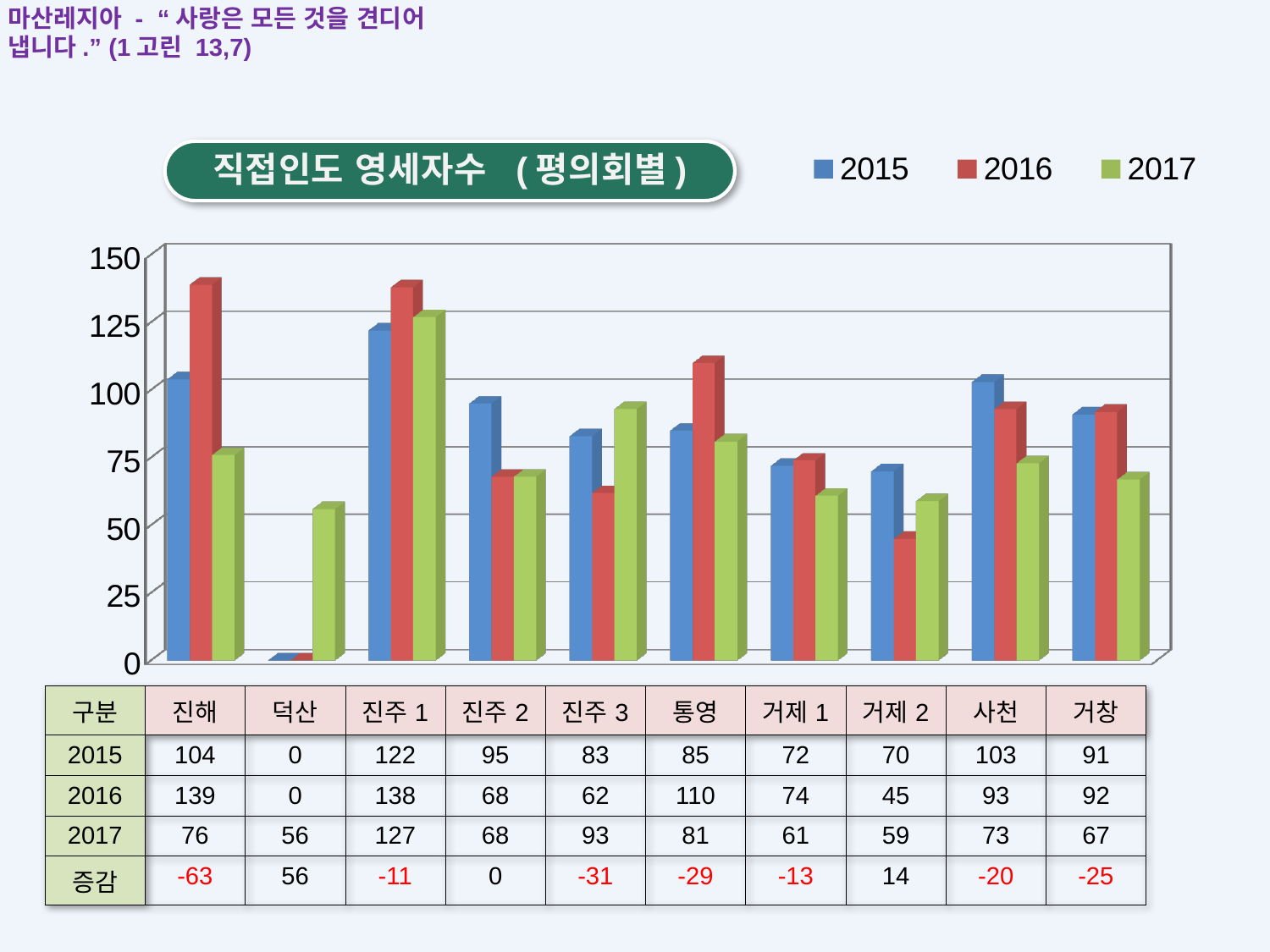

마산레지아 -  “사랑은 모든 것을 견디어 냅니다.” (1고린 13,7)

[unsupported chart]

| 구분 | 진해 | 덕산 | 진주1 | 진주2 | 진주3 | 통영 | 거제1 | 거제2 | 사천 | 거창 |
| --- | --- | --- | --- | --- | --- | --- | --- | --- | --- | --- |
| 2015 | 104 | 0 | 122 | 95 | 83 | 85 | 72 | 70 | 103 | 91 |
| 2016 | 139 | 0 | 138 | 68 | 62 | 110 | 74 | 45 | 93 | 92 |
| 2017 | 76 | 56 | 127 | 68 | 93 | 81 | 61 | 59 | 73 | 67 |
| 증감 | -63 | 56 | -11 | 0 | -31 | -29 | -13 | 14 | -20 | -25 |